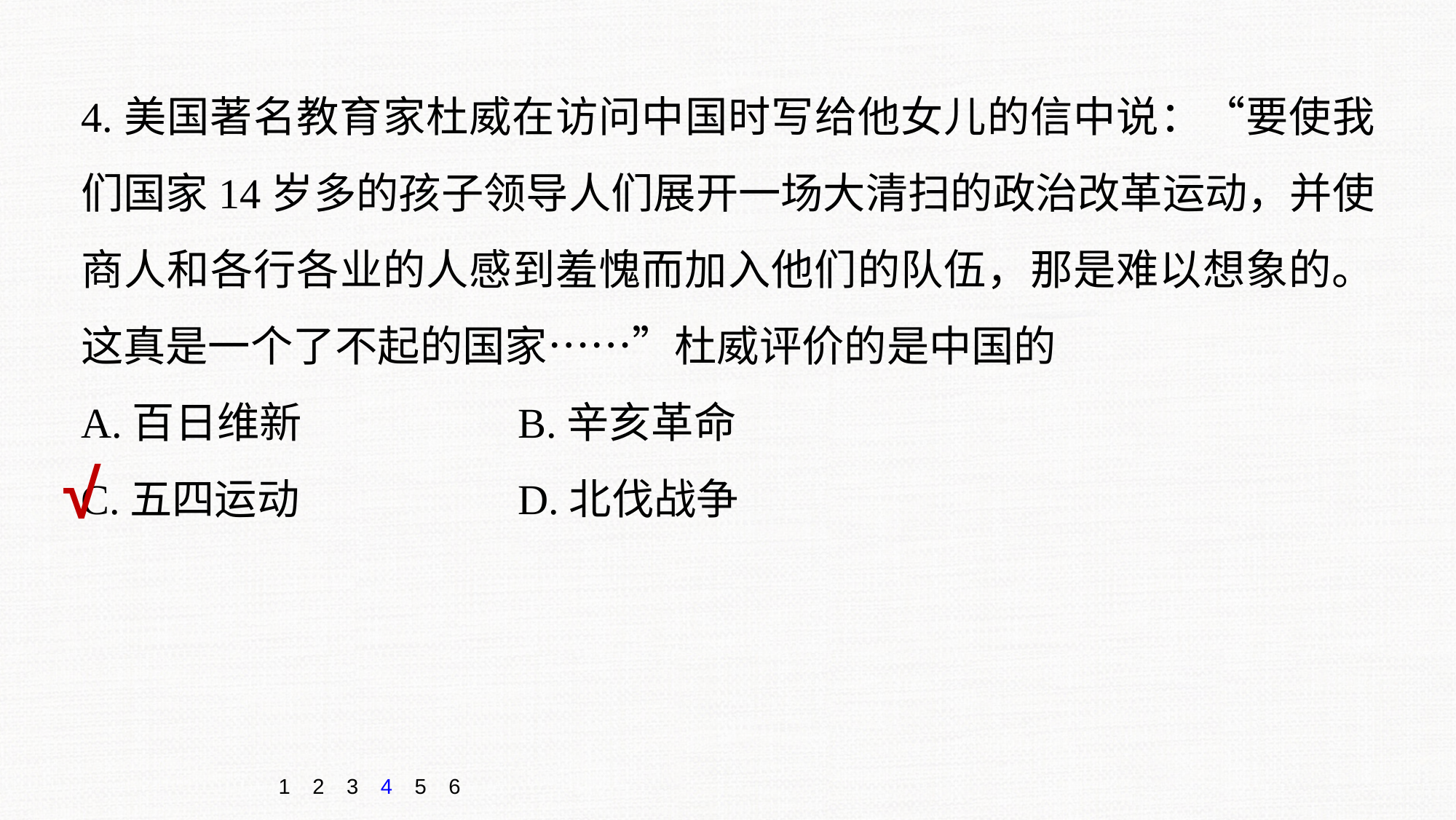

4.美国著名教育家杜威在访问中国时写给他女儿的信中说：“要使我们国家14岁多的孩子领导人们展开一场大清扫的政治改革运动，并使商人和各行各业的人感到羞愧而加入他们的队伍，那是难以想象的。这真是一个了不起的国家……”杜威评价的是中国的
A.百日维新  		B.辛亥革命
C.五四运动  		D.北伐战争
√
1
2
3
4
5
6